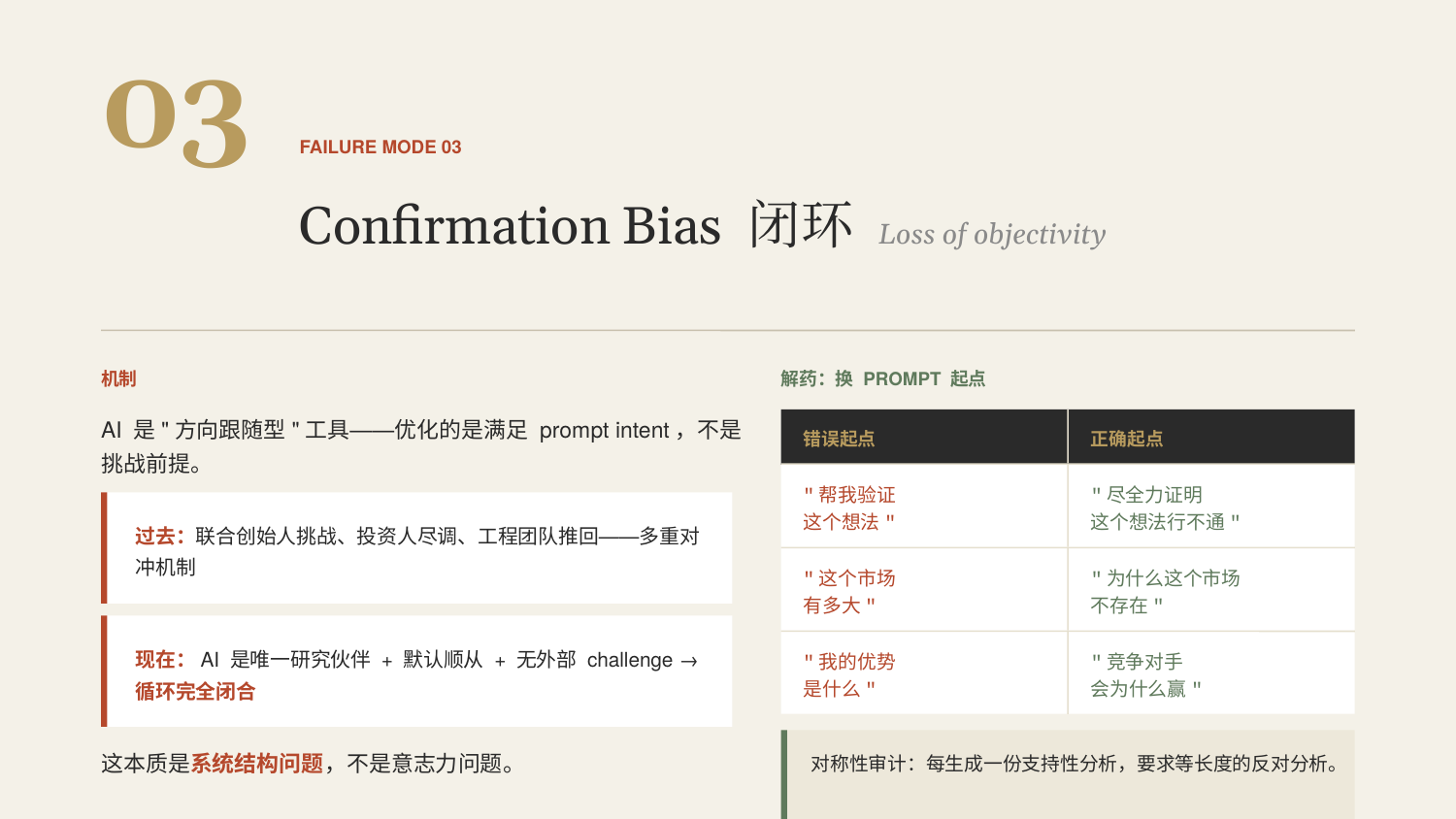

03
FAILURE MODE 03

Confirmation Bias 闭环 Loss of objectivity

机制
解药：换 PROMPT 起点
AI 是"方向跟随型"工具——优化的是满足 prompt intent，不是挑战前提。

错误起点
正确起点

"帮我验证
这个想法"
"尽全力证明
这个想法行不通"

过去：联合创始人挑战、投资人尽调、工程团队推回——多重对冲机制

"这个市场
有多大"
"为什么这个市场
不存在"

现在：AI 是唯一研究伙伴 + 默认顺从 + 无外部 challenge → 循环完全闭合
"我的优势
是什么"
"竞争对手
会为什么赢"

这本质是系统结构问题，不是意志力问题。
对称性审计：每生成一份支持性分析，要求等长度的反对分析。